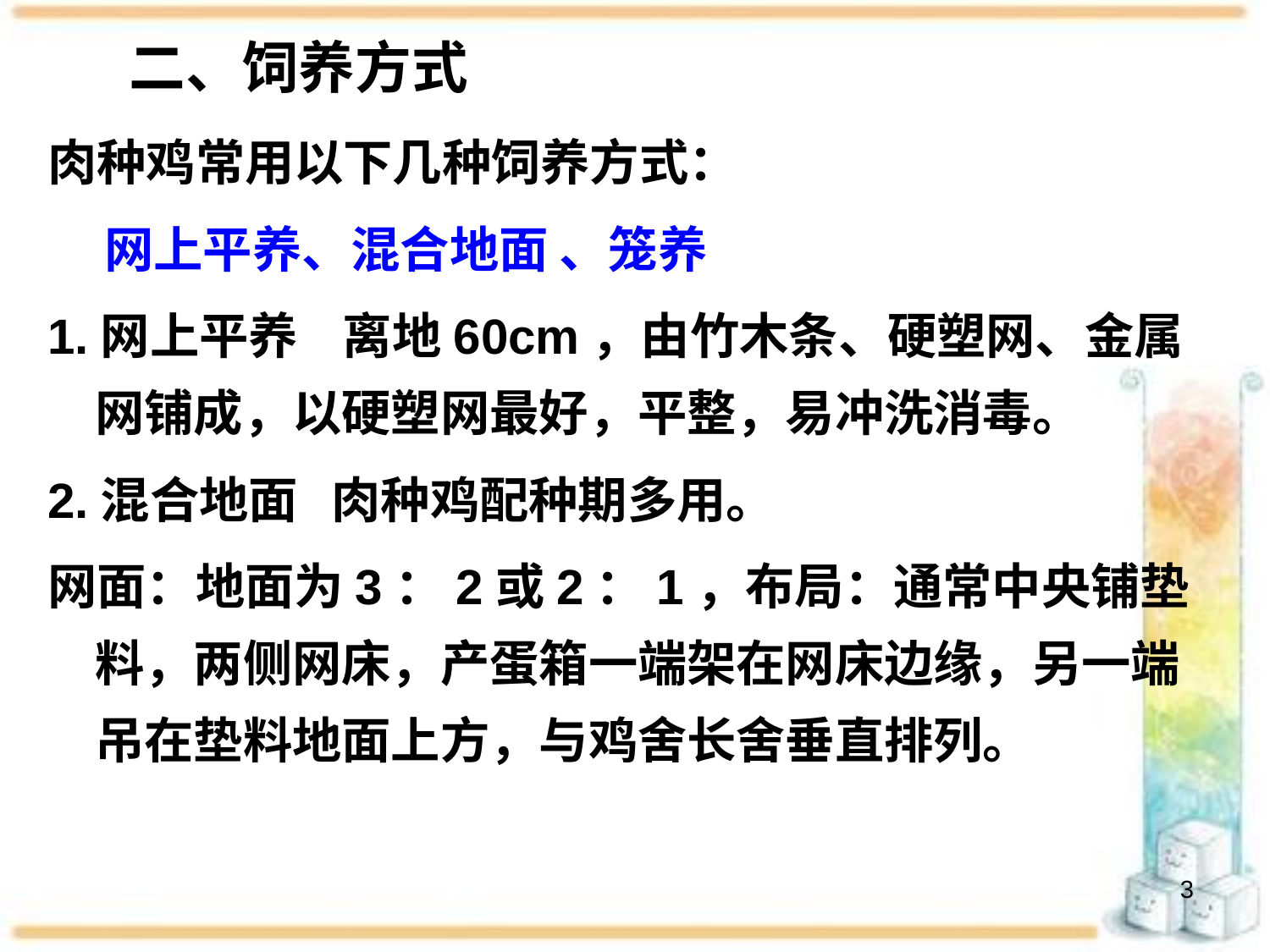

二、饲养方式
# 第三节   肉种鸡的饲养管理
肉种鸡常用以下几种饲养方式：
    网上平养、混合地面 、笼养
1.网上平养    离地60cm，由竹木条、硬塑网、金属网铺成，以硬塑网最好，平整，易冲洗消毒。
2.混合地面   肉种鸡配种期多用。
网面：地面为3：2或2：1，布局：通常中央铺垫料，两侧网床，产蛋箱一端架在网床边缘，另一端吊在垫料地面上方，与鸡舍长舍垂直排列。
3